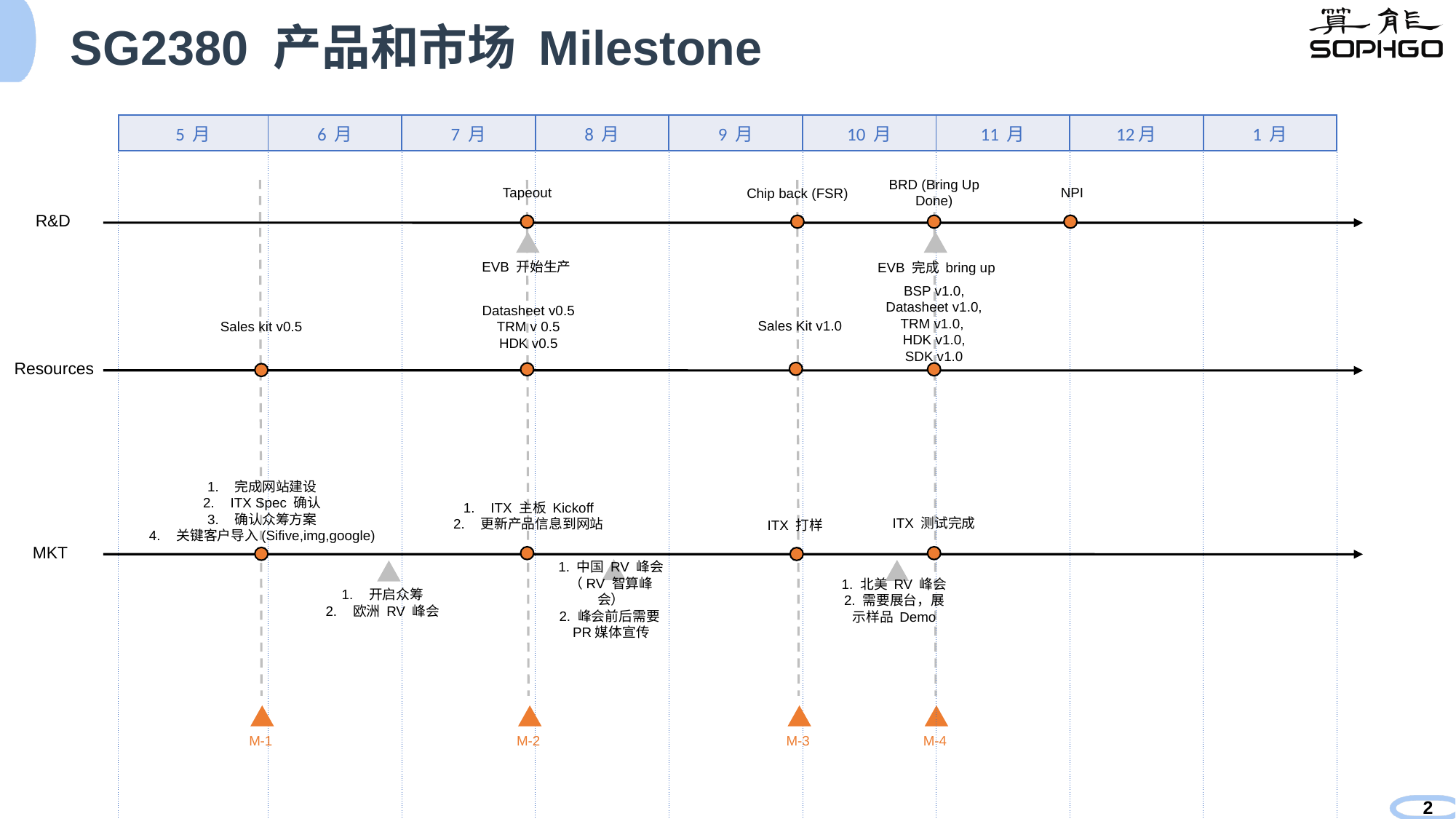

# SG2380 产品和市场 Milestone
| 5 月 | 6 月 | 7 月 | 8 月 | 9 月 | 10 月 | 11 月 | 12月 | 1 月 |
| --- | --- | --- | --- | --- | --- | --- | --- | --- |
|  |  |  |  |  |  |  |  |  |
BRD (Bring Up Done)
Tapeout
NPI
Chip back (FSR)

M-1

M-2

M-3

M-4
R&D

EVB 完成 bring up

EVB 开始生产
BSP v1.0, Datasheet v1.0, TRM v1.0,
HDK v1.0,
SDK v1.0
Datasheet v0.5
TRM v 0.5
HDK v0.5
Sales Kit v1.0
Sales kit v0.5

Resources

完成网站建设
ITX Spec 确认
确认众筹方案
关键客户导入(Sifive,img,google)
ITX 主板 Kickoff
更新产品信息到网站
ITX 测试完成

ITX 打样
MKT

1. 中国 RV 峰会（RV 智算峰会）
2. 峰会前后需要PR媒体宣传

1. 北美 RV 峰会
2. 需要展台，展示样品 Demo

开启众筹
欧洲 RV 峰会